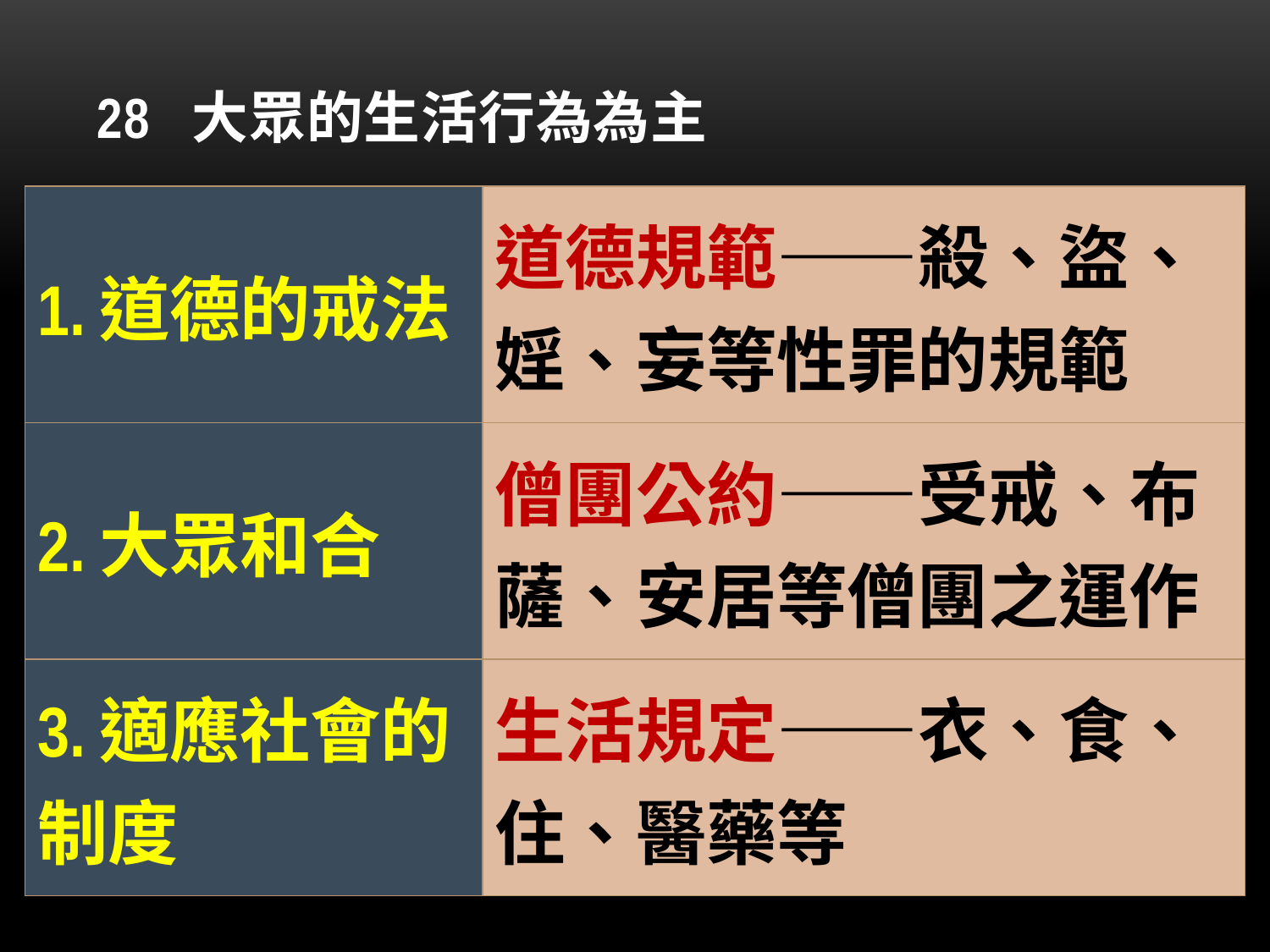

# 28  大眾的生活行為為主
| 1.道德的戒法 | 道德規範——殺、盜、婬、妄等性罪的規範 |
| --- | --- |
| 2.大眾和合 | 僧團公約——受戒、布薩、安居等僧團之運作 |
| 3.適應社會的制度 | 生活規定——衣、食、住、醫藥等 |